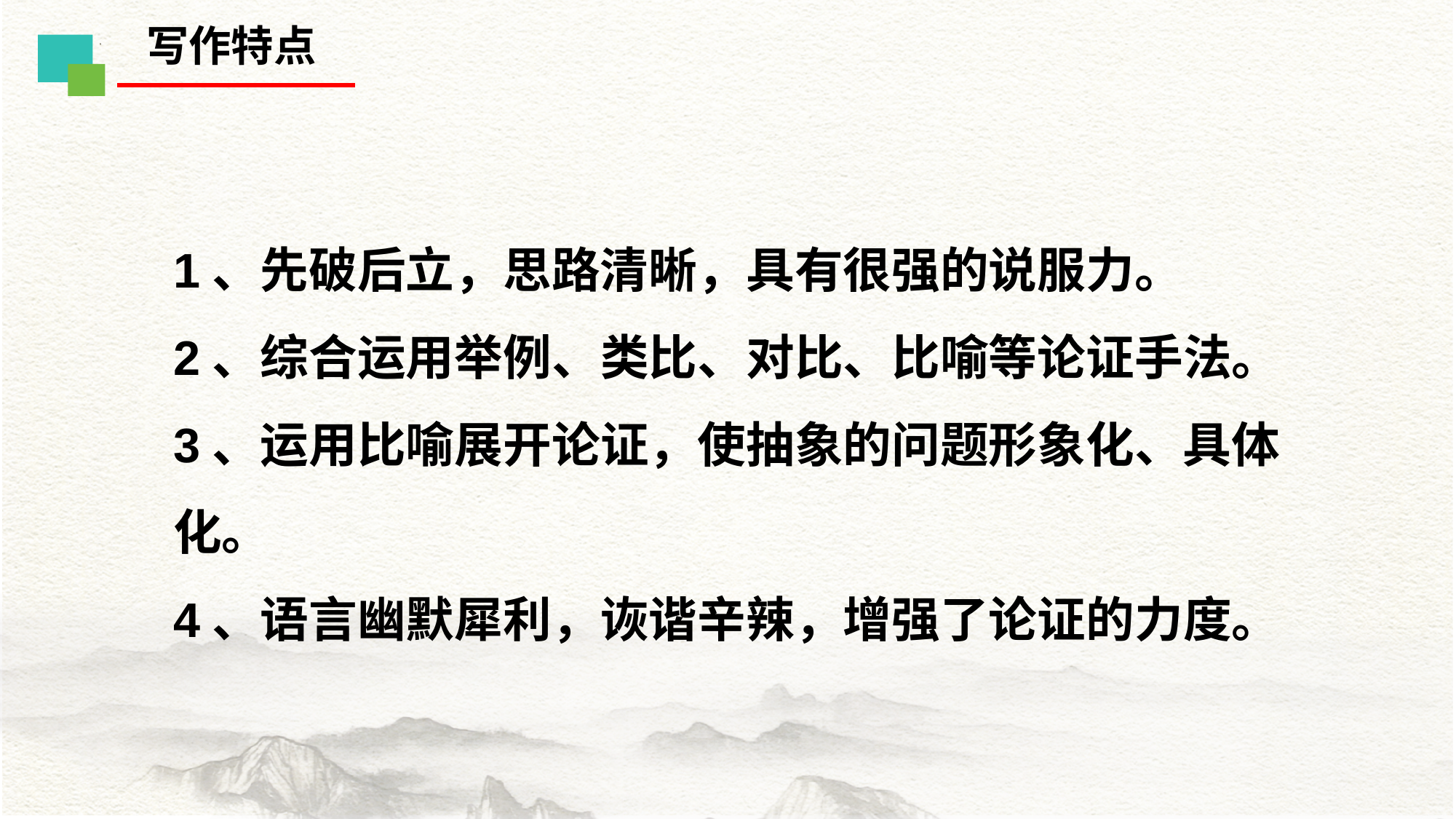

写作特点

1、先破后立，思路清晰，具有很强的说服力。
2、综合运用举例、类比、对比、比喻等论证手法。
3、运用比喻展开论证，使抽象的问题形象化、具体化。
4、语言幽默犀利，诙谐辛辣，增强了论证的力度。